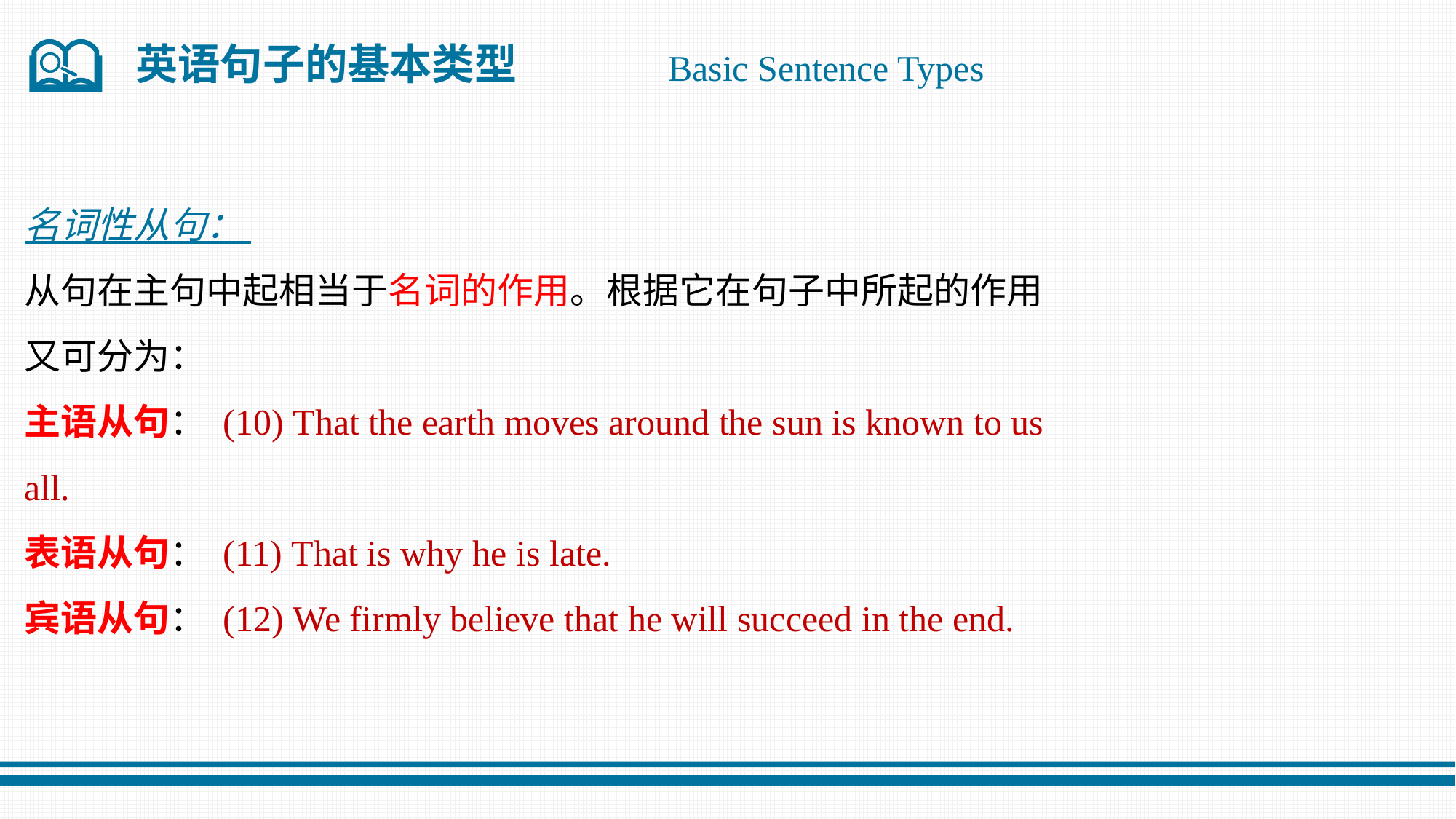

英语句子的基本类型
Basic Sentence Types
名词性从句：
从句在主句中起相当于名词的作用。根据它在句子中所起的作用又可分为：
主语从句： (10) That the earth moves around the sun is known to us all.
表语从句： (11) That is why he is late.
宾语从句： (12) We firmly believe that he will succeed in the end.